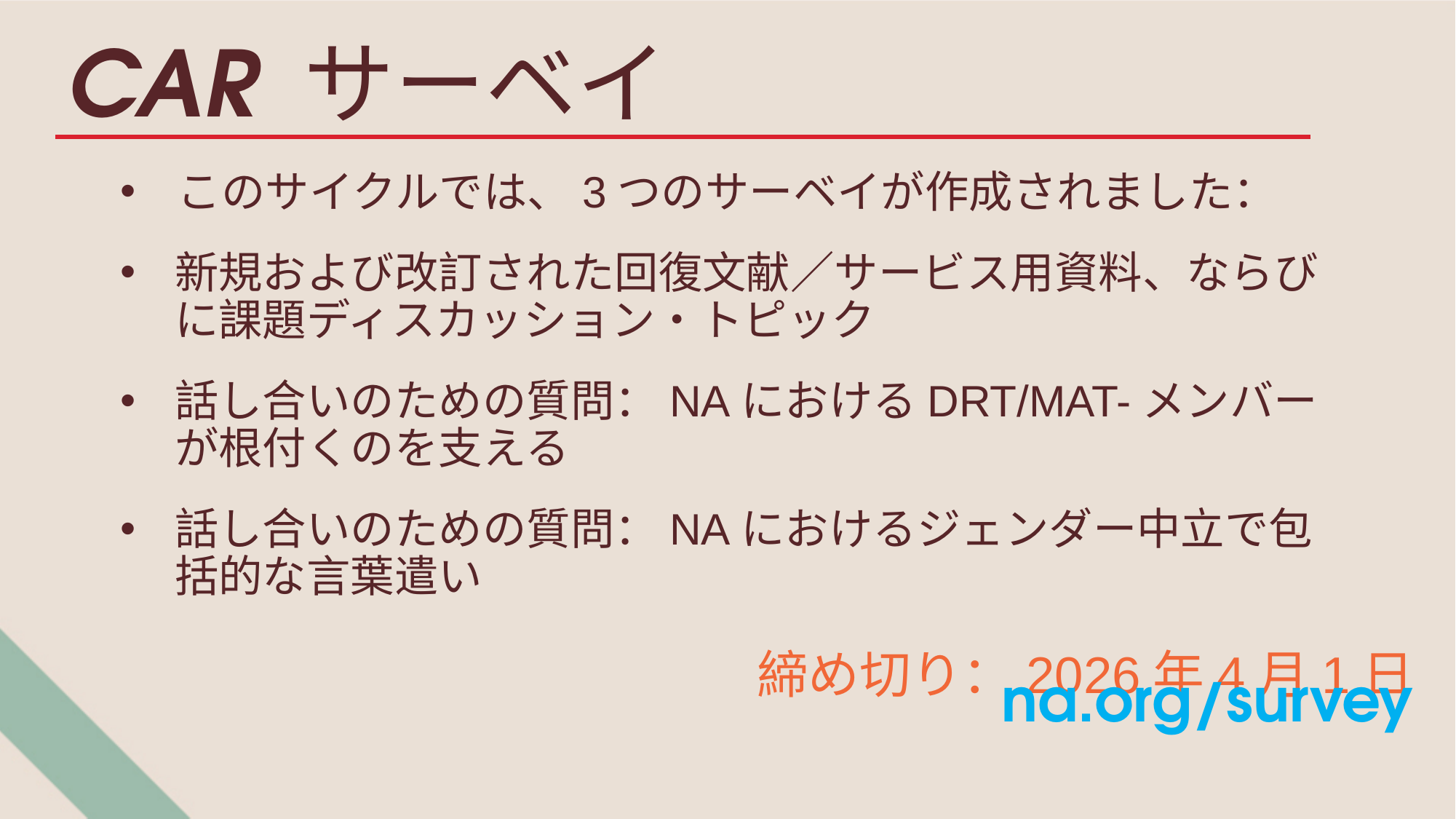

CAR サーベイ

  このサイクルでは、3つのサーベイが作成されました：
新規および改訂された回復文献／サービス用資料、ならびに課題ディスカッション・トピック
話し合いのための質問：NAにおけるDRT/MAT-メンバーが根付くのを支える
話し合いのための質問：NAにおけるジェンダー中立で包括的な言葉遣い
締め切り：2026年4月1日
na.org/survey